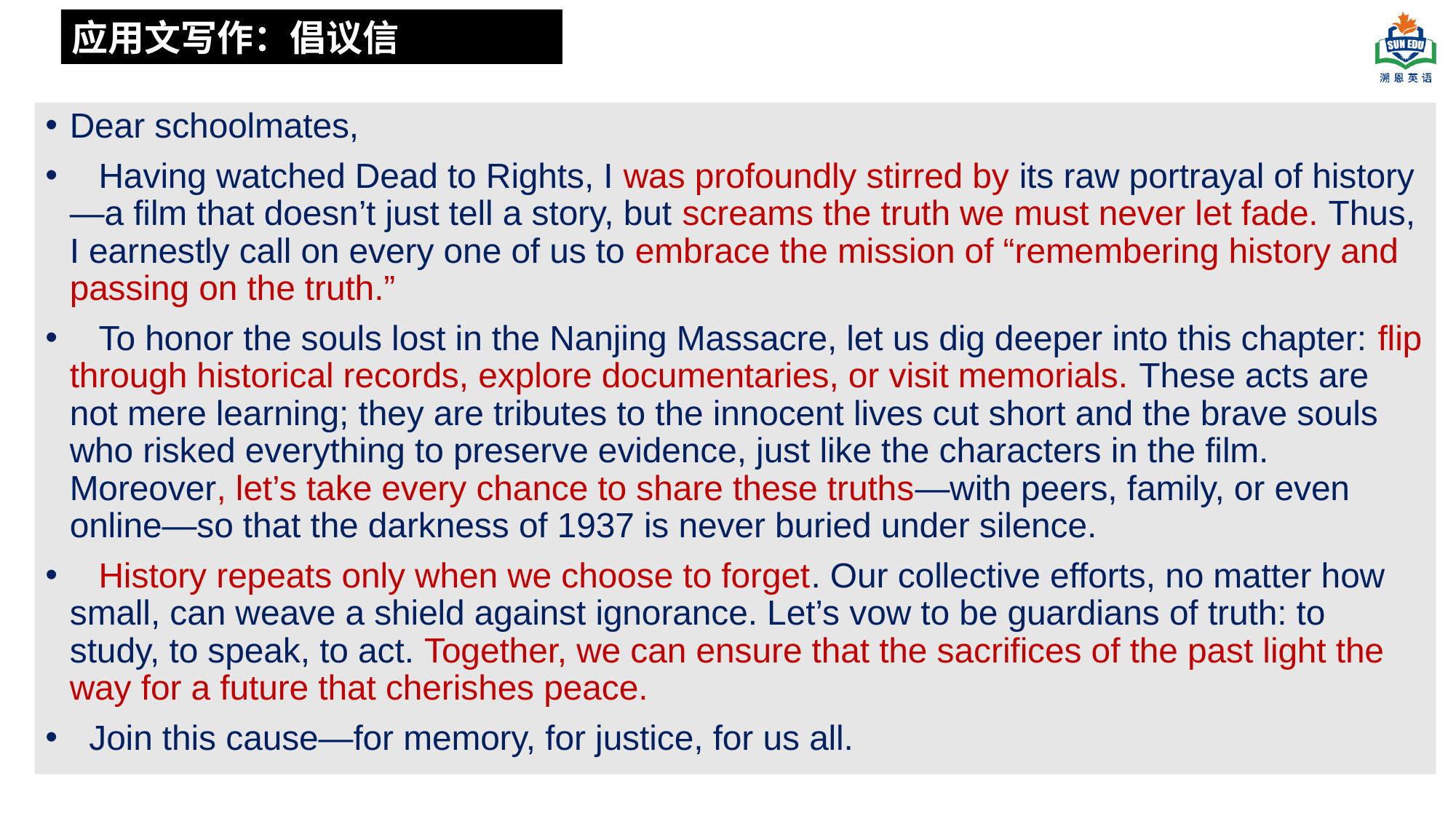

应用文写作：倡议信
Dear schoolmates,
   Having watched Dead to Rights, I was profoundly stirred by its raw portrayal of history—a film that doesn’t just tell a story, but screams the truth we must never let fade. Thus, I earnestly call on every one of us to embrace the mission of “remembering history and passing on the truth.”
   To honor the souls lost in the Nanjing Massacre, let us dig deeper into this chapter: flip through historical records, explore documentaries, or visit memorials. These acts are not mere learning; they are tributes to the innocent lives cut short and the brave souls who risked everything to preserve evidence, just like the characters in the film. Moreover, let’s take every chance to share these truths—with peers, family, or even online—so that the darkness of 1937 is never buried under silence.
   History repeats only when we choose to forget. Our collective efforts, no matter how small, can weave a shield against ignorance. Let’s vow to be guardians of truth: to study, to speak, to act. Together, we can ensure that the sacrifices of the past light the way for a future that cherishes peace.
  Join this cause—for memory, for justice, for us all.